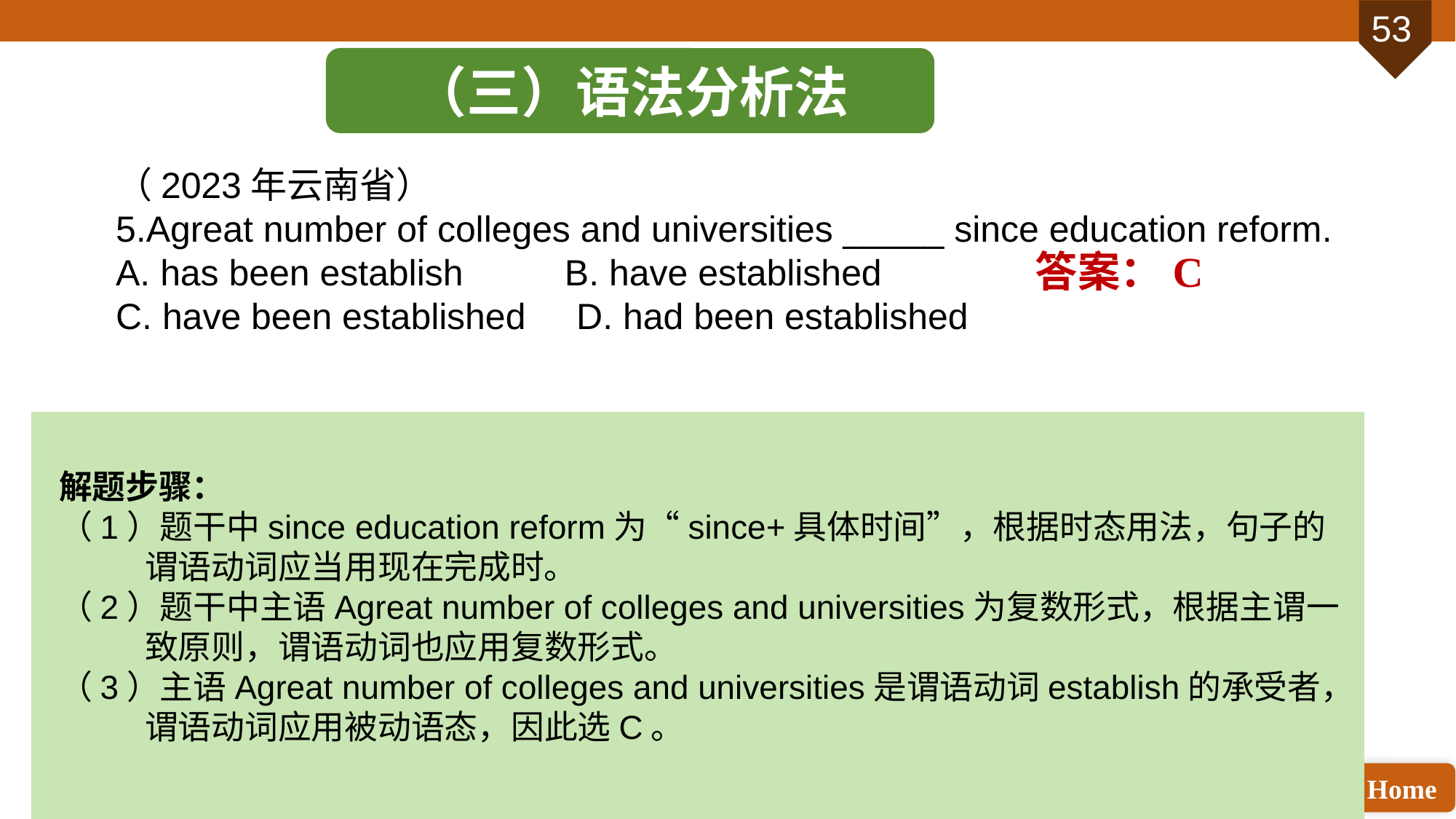

（三）语法分析法
（2023年云南省）
5.Agreat number of colleges and universities _____ since education reform.
A. has been establish          B. have established
C. have been established     D. had been established

答案：C

解题步骤：
（1）题干中since education reform为“since+具体时间”，根据时态用法，句子的谓语动词应当用现在完成时。
（2）题干中主语Agreat number of colleges and universities为复数形式，根据主谓一致原则，谓语动词也应用复数形式。
（3）主语Agreat number of colleges and universities是谓语动词establish的承受者，谓语动词应用被动语态，因此选C。